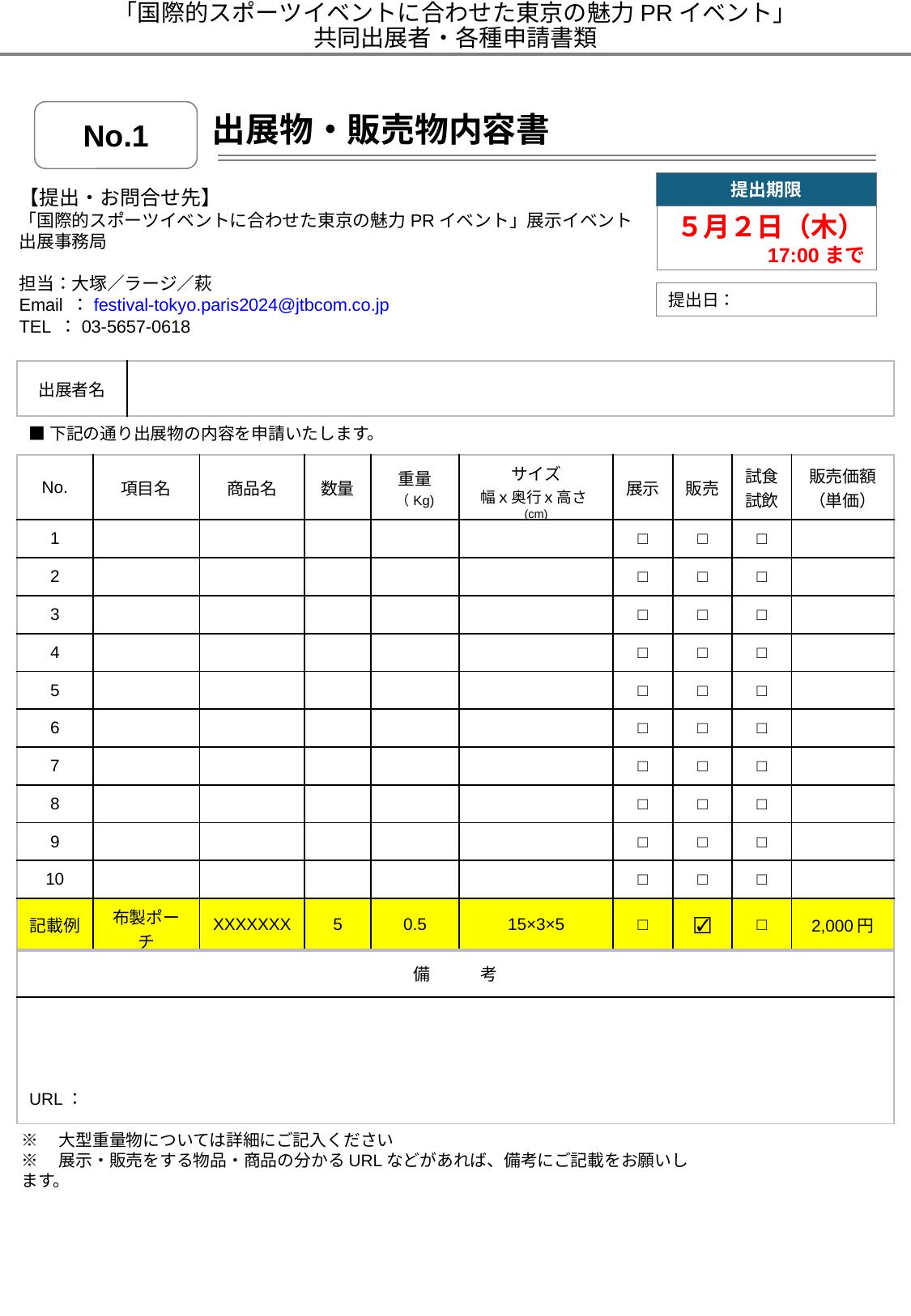

「国際的スポーツイベントに合わせた東京の魅力PRイベント」
共同出展者・各種申請書類
No.1
出展物・販売物内容書
提出期限
【提出・お問合せ先】
「国際的スポーツイベントに合わせた東京の魅力PRイベント」展示イベント
出展事務局

担当：大塚／ラージ／萩
Email ：festival-tokyo.paris2024@jtbcom.co.jp
TEL ：03-5657-0618

５月２日（木）
17:00まで
提出日：
| 出展者名 |  |
| --- | --- |
■下記の通り出展物の内容を申請いたします。
| No. | 項目名 | 商品名 | 数量 | 重量（Kg) | サイズ 幅ｘ奥行ｘ高さ(cm) | 展示 | 販売 | 試食試飲 | 販売価額 （単価） |
| --- | --- | --- | --- | --- | --- | --- | --- | --- | --- |
| 1 |  |  |  |  |  | □ | □ | □ |  |
| 2 |  |  |  |  |  | □ | □ | □ |  |
| 3 |  |  |  |  |  | □ | □ | □ |  |
| 4 |  |  |  |  |  | □ | □ | □ |  |
| 5 |  |  |  |  |  | □ | □ | □ |  |
| 6 |  |  |  |  |  | □ | □ | □ |  |
| 7 |  |  |  |  |  | □ | □ | □ |  |
| 8 |  |  |  |  |  | □ | □ | □ |  |
| 9 |  |  |  |  |  | □ | □ | □ |  |
| 10 |  |  |  |  |  | □ | □ | □ |  |
| 記載例 | 布製ポーチ | XXXXXXX | 5 | 0.5 | 15×3×5 | □ | ☑ | □ | 2,000円 |
| 備　　　考 |
| --- |
| URL： |
※　大型重量物については詳細にご記入ください
※　展示・販売をする物品・商品の分かるURLなどがあれば、備考にご記載をお願いします。